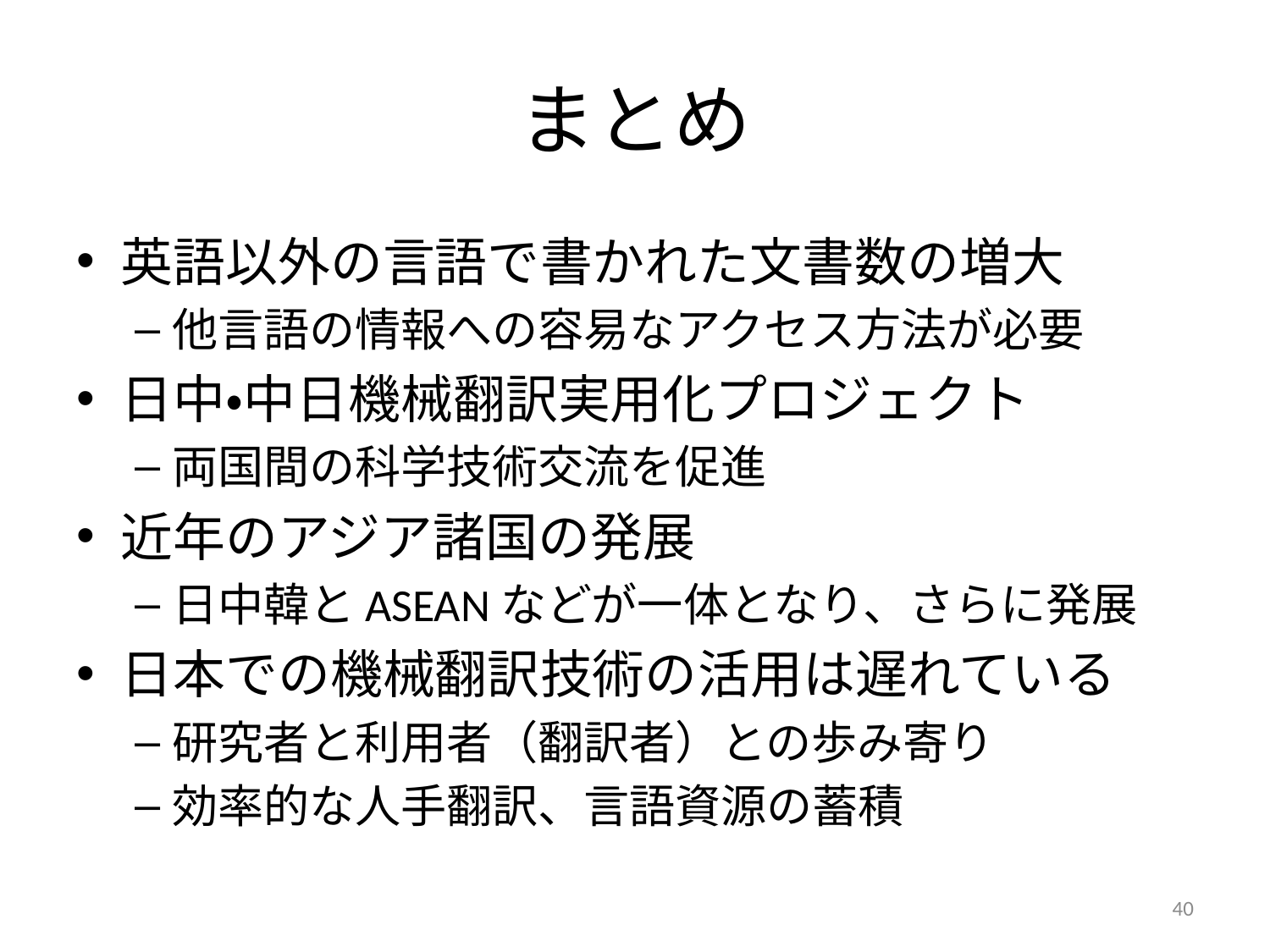

# まとめ
英語以外の言語で書かれた文書数の増大
他言語の情報への容易なアクセス方法が必要
日中・中日機械翻訳実用化プロジェクト
両国間の科学技術交流を促進
近年のアジア諸国の発展
日中韓とASEANなどが一体となり、さらに発展
日本での機械翻訳技術の活用は遅れている
研究者と利用者（翻訳者）との歩み寄り
効率的な人手翻訳、言語資源の蓄積
40